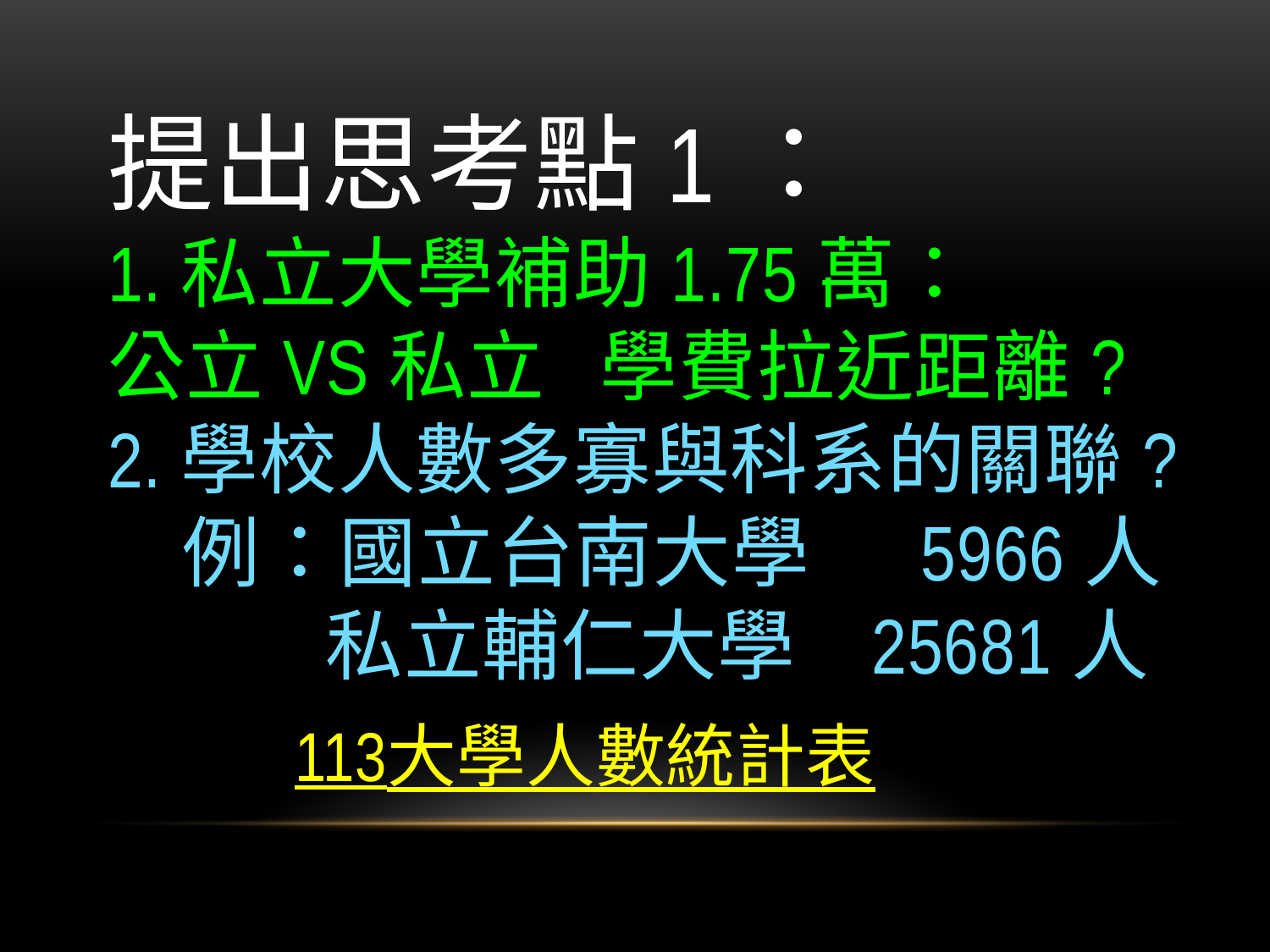

# 提出思考點1： 1.私立大學補助1.75萬： 公立vs私立   學費拉近距離? 2.學校人數多寡與科系的關聯? 例：國立台南大學     5966人 私立輔仁大學   25681人
113大學人數統計表